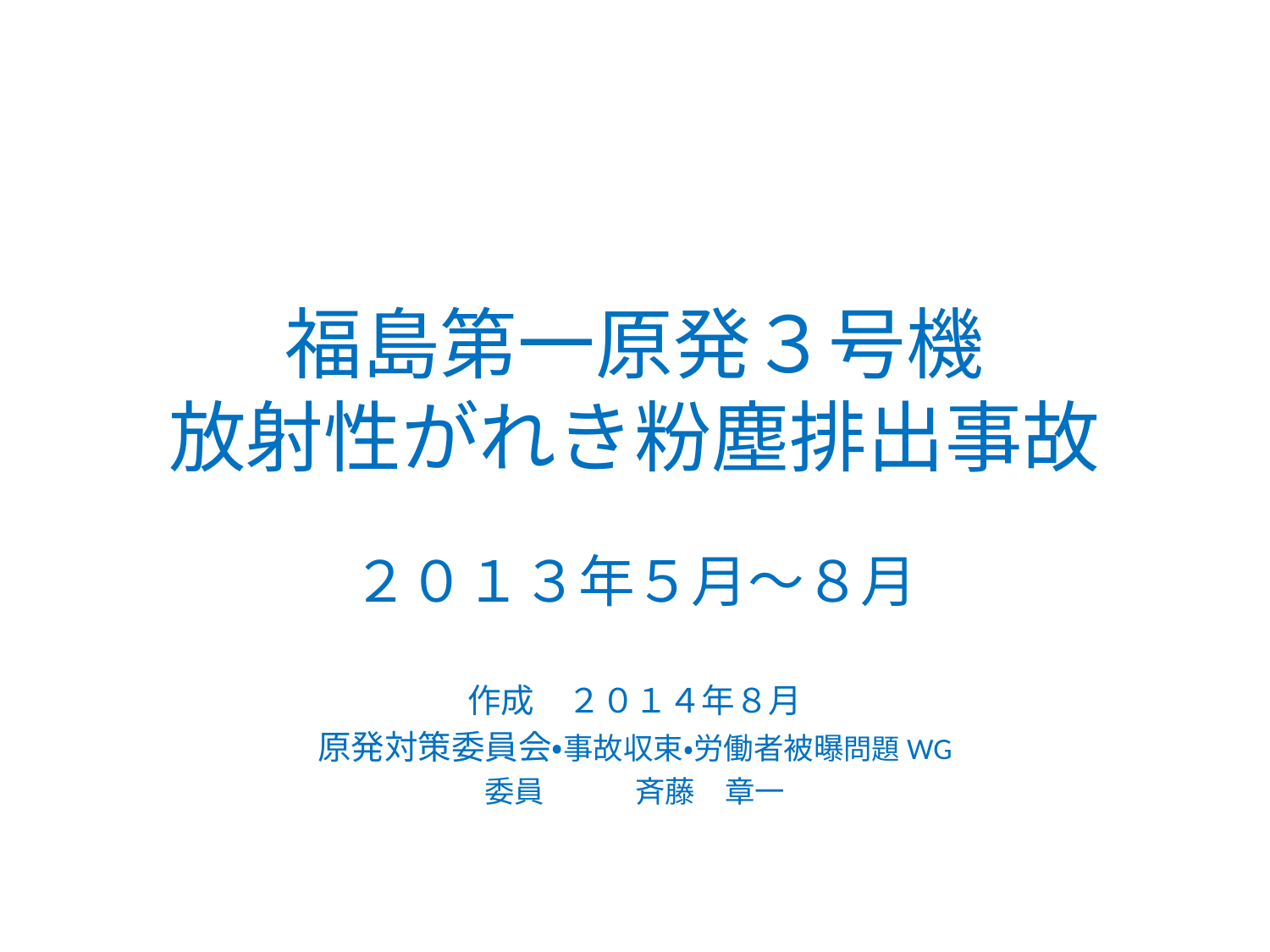

# 福島第一原発３号機 放射性がれき粉塵排出事故
２０１３年５月～８月

作成　２０１４年８月
原発対策委員会・事故収束・労働者被曝問題WG
委員　　　斉藤　章一